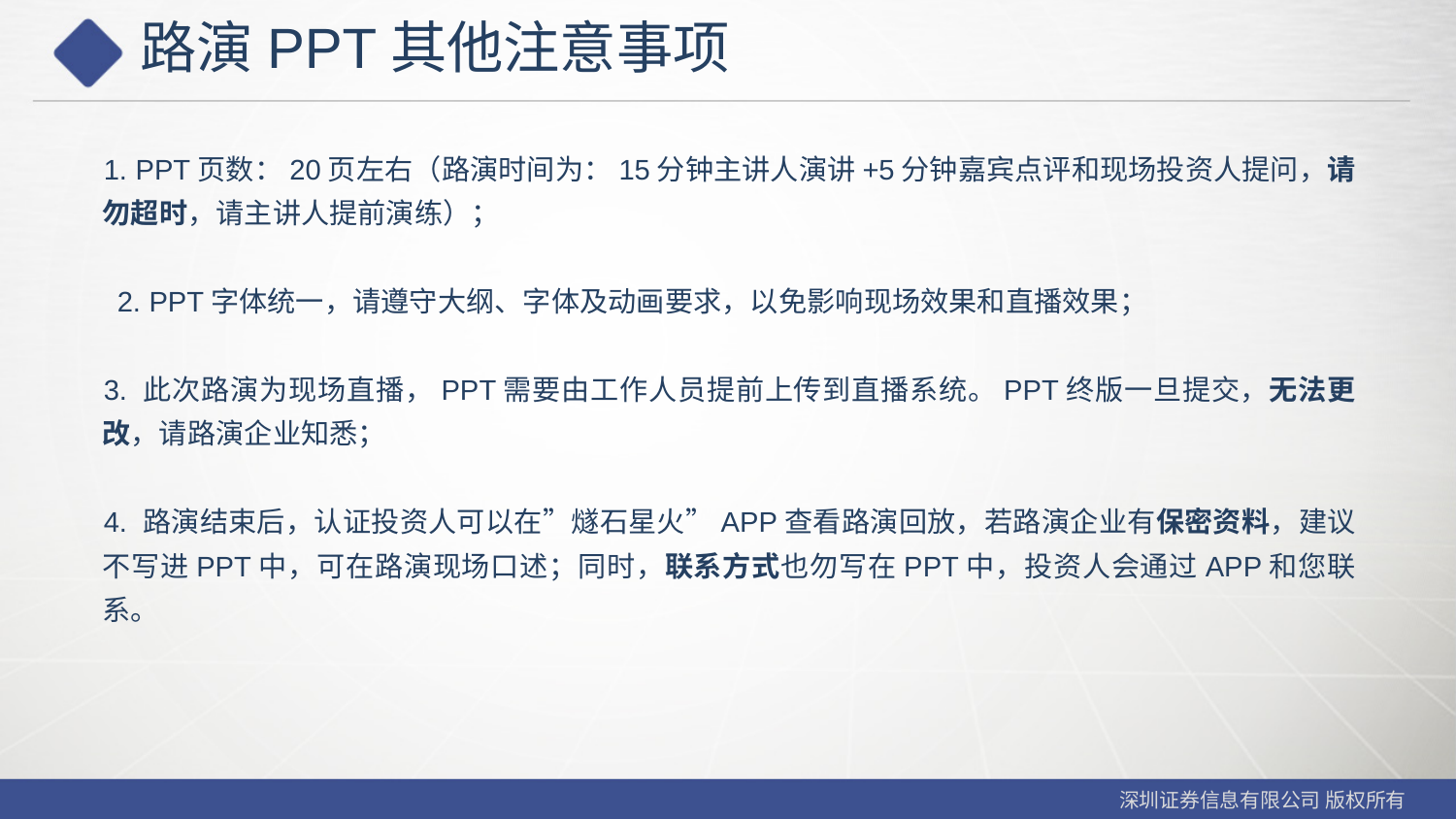

# 路演PPT其他注意事项
1. PPT页数：20页左右（路演时间为：15分钟主讲人演讲+5分钟嘉宾点评和现场投资人提问，请勿超时，请主讲人提前演练）；

2. PPT字体统一，请遵守大纲、字体及动画要求，以免影响现场效果和直播效果；

3. 此次路演为现场直播，PPT需要由工作人员提前上传到直播系统。PPT终版一旦提交，无法更改，请路演企业知悉；

4. 路演结束后，认证投资人可以在”燧石星火”APP查看路演回放，若路演企业有保密资料，建议不写进PPT中，可在路演现场口述；同时，联系方式也勿写在PPT中，投资人会通过APP和您联系。

深圳证券信息有限公司 版权所有